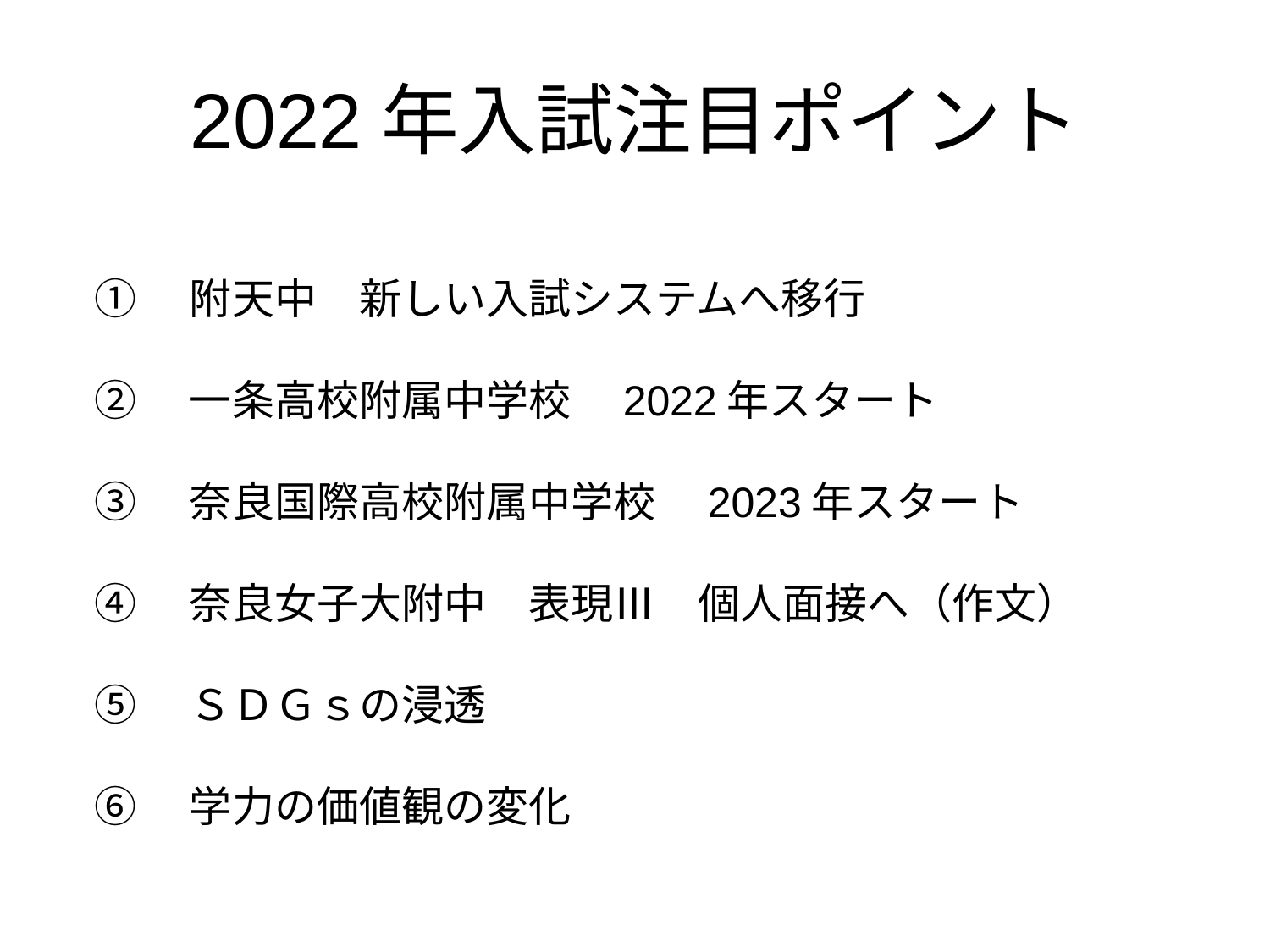

# 2022年入試注目ポイント
①　附天中　新しい入試システムへ移行

②　一条高校附属中学校　2022年スタート

③　奈良国際高校附属中学校　2023年スタート

④　奈良女子大附中　表現Ⅲ　個人面接へ（作文）

⑤　ＳＤＧｓの浸透

⑥　学力の価値観の変化